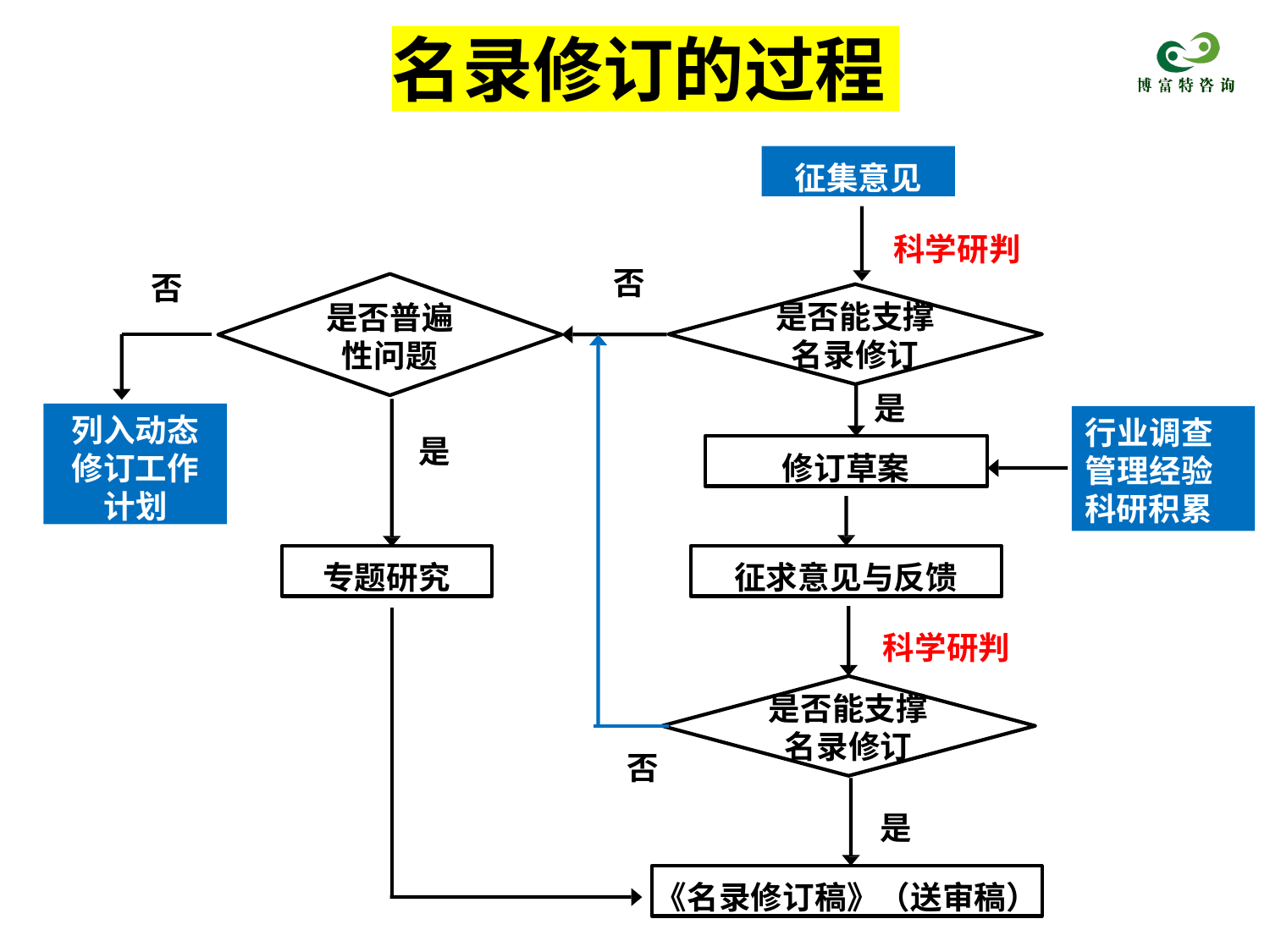

# 名录修订的过程
征集意见

科学研判
否
否

是否能支撑 名录修订
是
是否普遍 性问题

列入动态 修订工作 计划

行业调查 管理经验 科研积累
是
修订草案

专题研究
征求意见与反馈

科学研判

是否能支撑 名录修订

否

是
《名录修订稿》（送审稿）